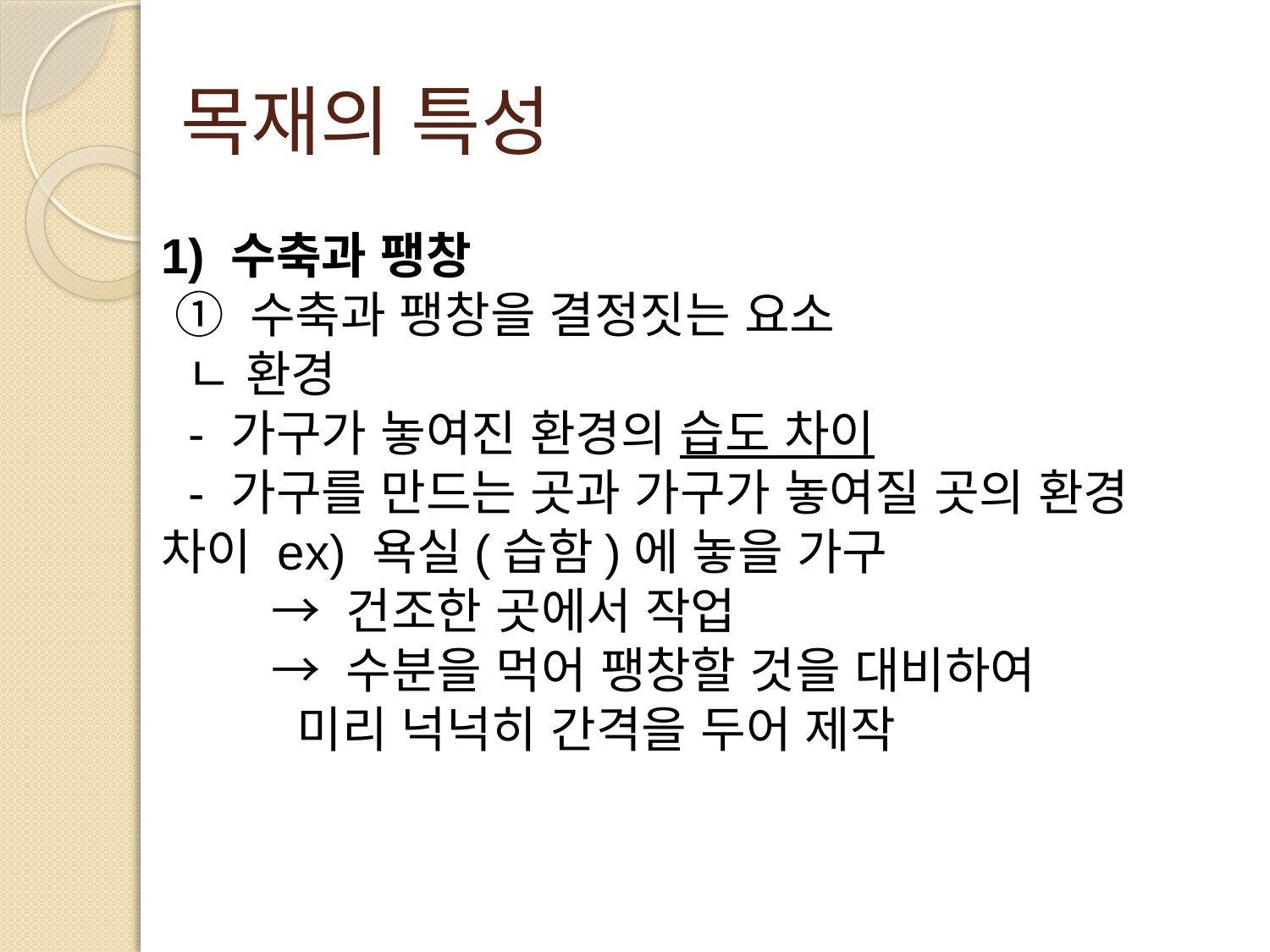

# 목재의 특성
1) 수축과 팽창
 ① 수축과 팽창을 결정짓는 요소
 ㄴ 환경
  - 가구가 놓여진 환경의 습도 차이
  - 가구를 만드는 곳과 가구가 놓여질 곳의 환경 차이 ex) 욕실(습함)에 놓을 가구
        → 건조한 곳에서 작업
        → 수분을 먹어 팽창할 것을 대비하여
         미리 넉넉히 간격을 두어 제작